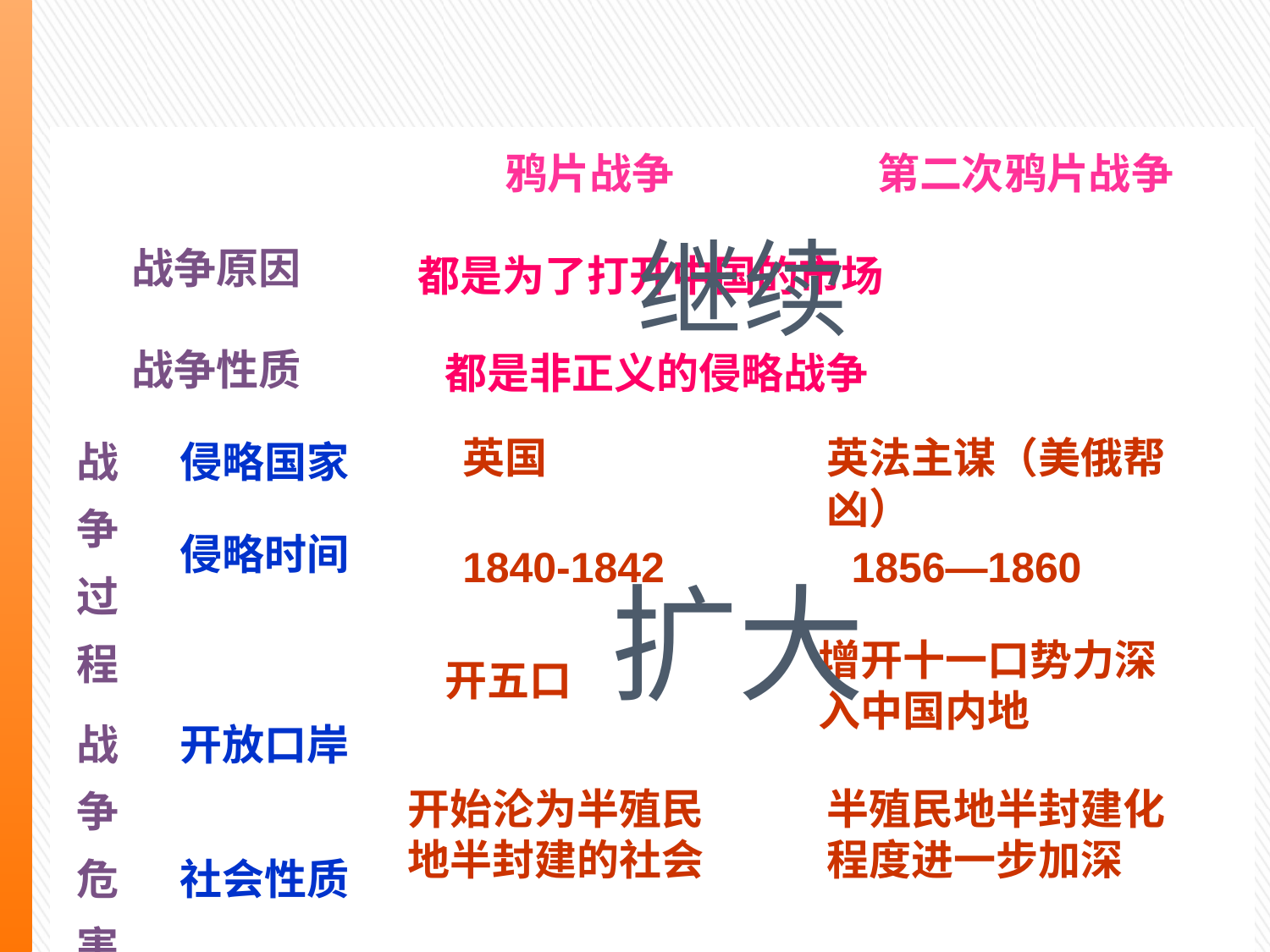

|  |  | 鸦片战争 | 第二次鸦片战争 |
| --- | --- | --- | --- |
| 战争原因 |  |  |  |
| 战争性质 |  |  |  |
| 战争过程 | 侵略国家 |  |  |
|  | 侵略时间 |  |  |
| 战争危害和影响 | 开放口岸 |  |  |
|  | 社会性质 |  |  |

继续
都是为了打开中国的市场
都是非正义的侵略战争
英国
英法主谋（美俄帮凶）
1840-1842
1856—1860
扩大
增开十一口势力深入中国内地

开五口
开始沦为半殖民地半封建的社会
半殖民地半封建化程度进一步加深